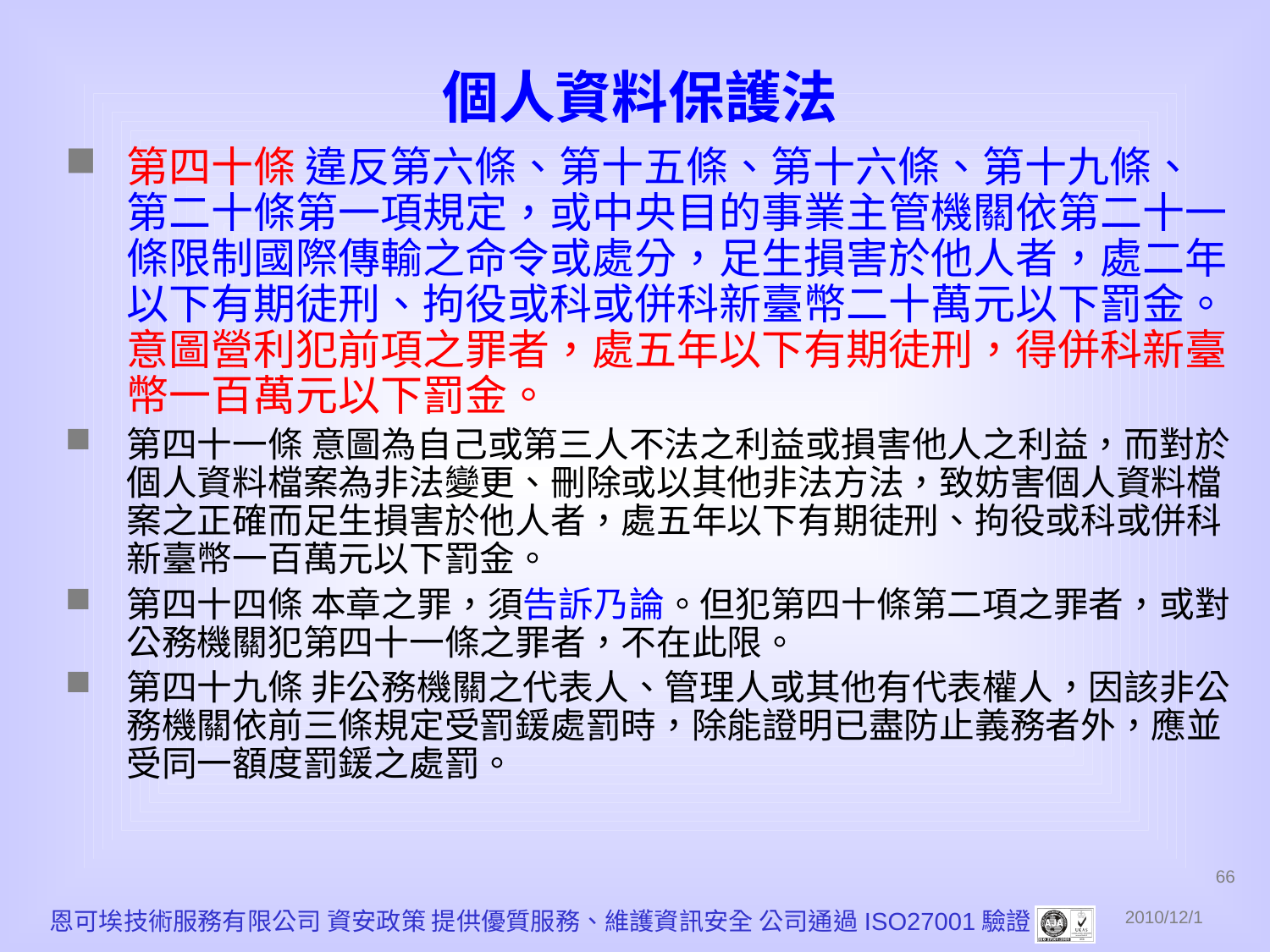

個人資料保護法
第四十條 違反第六條、第十五條、第十六條、第十九條、第二十條第一項規定，或中央目的事業主管機關依第二十一條限制國際傳輸之命令或處分，足生損害於他人者，處二年以下有期徒刑、拘役或科或併科新臺幣二十萬元以下罰金。意圖營利犯前項之罪者，處五年以下有期徒刑，得併科新臺幣一百萬元以下罰金。
第四十一條 意圖為自己或第三人不法之利益或損害他人之利益，而對於個人資料檔案為非法變更、刪除或以其他非法方法，致妨害個人資料檔案之正確而足生損害於他人者，處五年以下有期徒刑、拘役或科或併科新臺幣一百萬元以下罰金。
第四十四條 本章之罪，須告訴乃論。但犯第四十條第二項之罪者，或對公務機關犯第四十一條之罪者，不在此限。
第四十九條 非公務機關之代表人、管理人或其他有代表權人，因該非公務機關依前三條規定受罰鍰處罰時，除能證明已盡防止義務者外，應並受同一額度罰鍰之處罰。

66
恩可埃技術服務有限公司 資安政策 提供優質服務、維護資訊安全 公司通過ISO27001驗證
2010/12/1